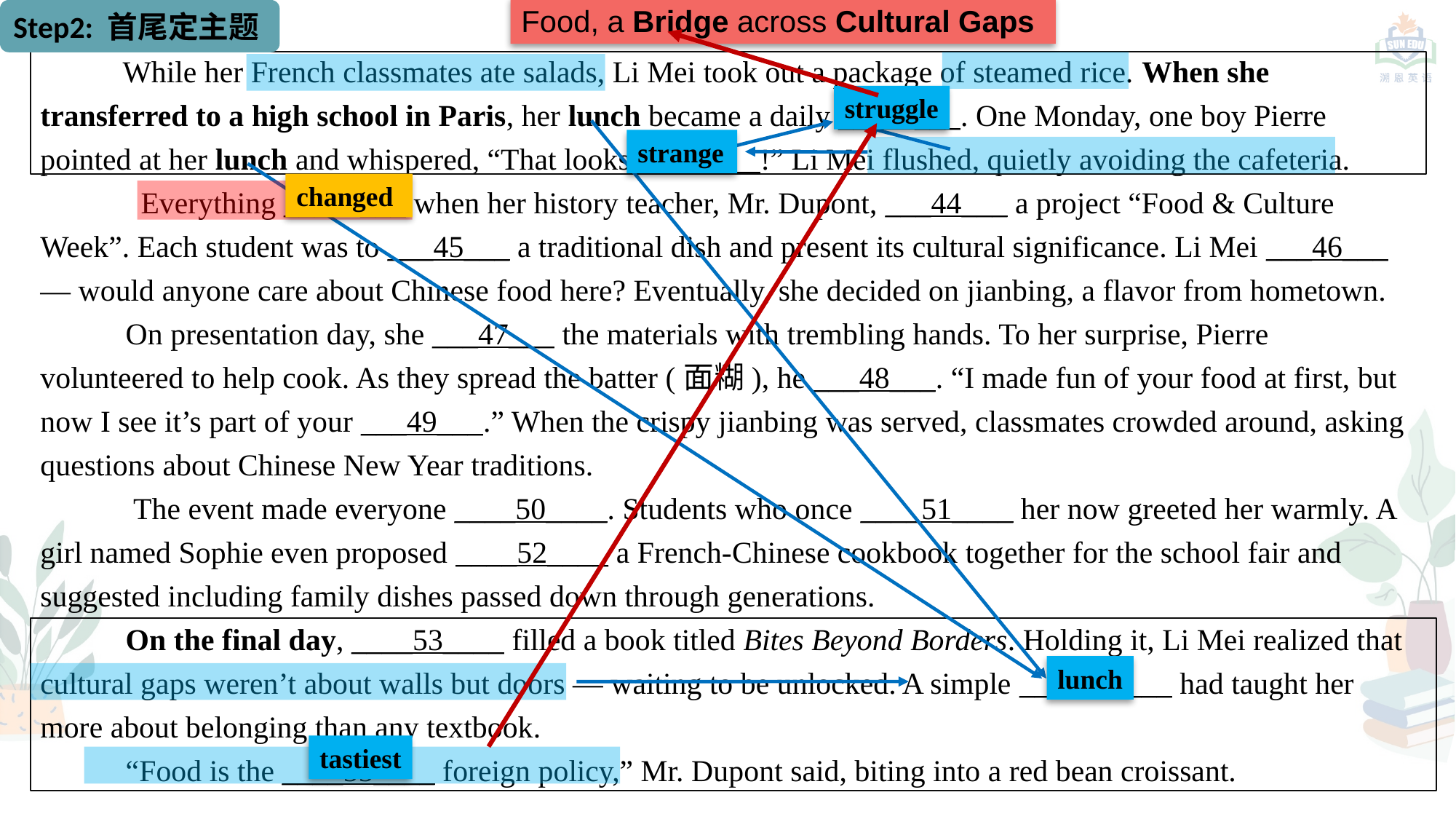

Step2: 首尾定主题
Food, a Bridge across Cultural Gaps
       While her French classmates ate salads, Li Mei took out a package of steamed rice. When she transferred to a high school in Paris, her lunch became a daily ___41___. One Monday, one boy Pierre pointed at her lunch and whispered, “That looks ___42___!” Li Mei flushed, quietly avoiding the cafeteria.
         Everything ___43___ when her history teacher, Mr. Dupont, ___44___ a project “Food & Culture Week”. Each student was to ___45___ a traditional dish and present its cultural significance. Li Mei ___46___ — would anyone care about Chinese food here? Eventually, she decided on jianbing, a flavor from hometown.
       On presentation day, she ___47___ the materials with trembling hands. To her surprise, Pierre volunteered to help cook. As they spread the batter (面糊), he ___48___. “I made fun of your food at first, but now I see it’s part of your ___49___.” When the crispy jianbing was served, classmates crowded around, asking questions about Chinese New Year traditions.
        The event made everyone ____50____. Students who once ____51____ her now greeted her warmly. A girl named Sophie even proposed ____52____ a French-Chinese cookbook together for the school fair and suggested including family dishes passed down through generations.
       On the final day, ____53____ filled a book titled Bites Beyond Borders. Holding it, Li Mei realized that cultural gaps weren’t about walls but doors — waiting to be unlocked. A simple ____54____ had taught her more about belonging than any textbook.
       “Food is the ____55____ foreign policy,” Mr. Dupont said, biting into a red bean croissant.

struggle
strange

changed

lunch

tastiest